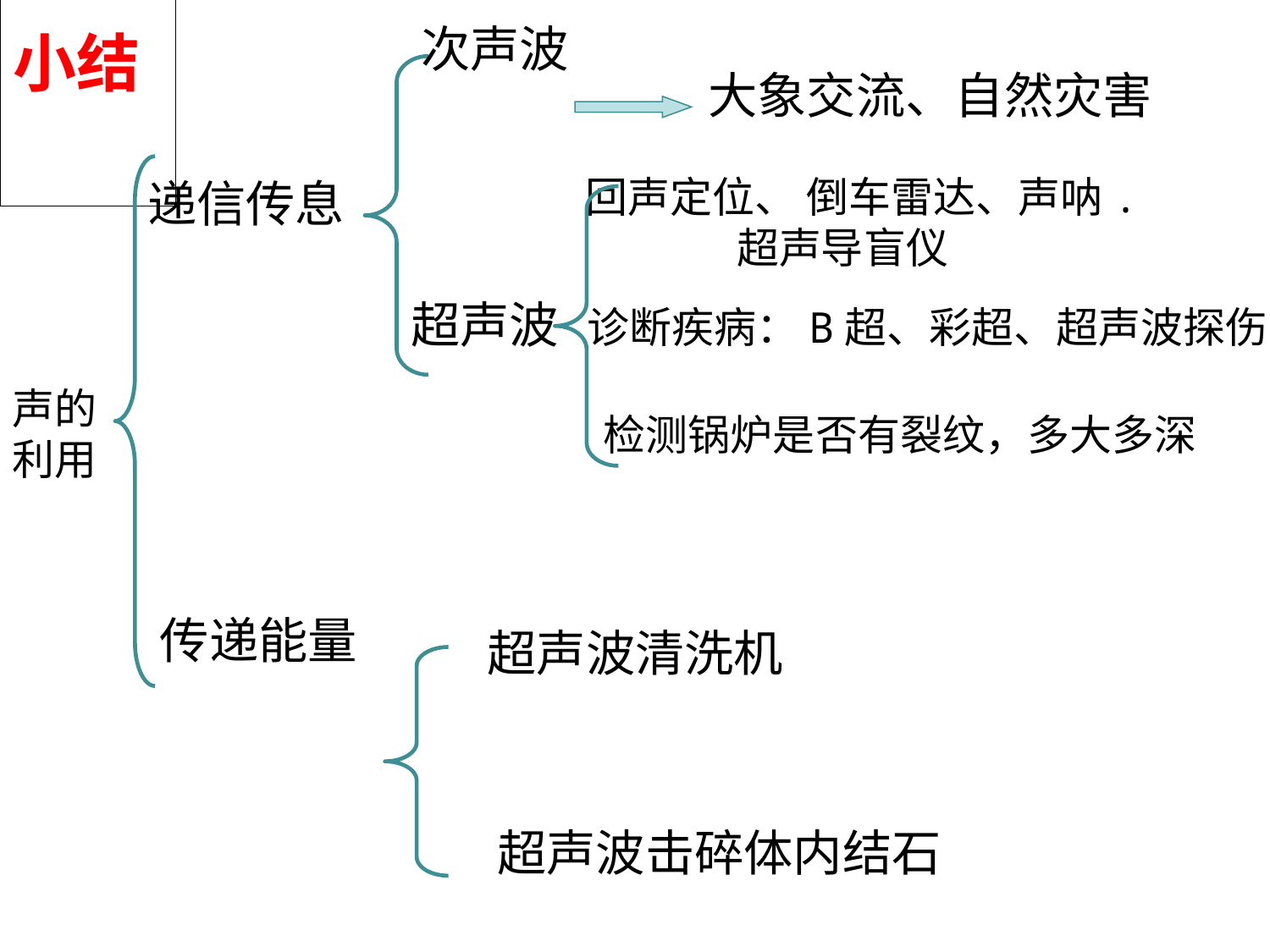

次声波
次声波
小结

大象交流、自然灾害

递信传息
   回声定位、 倒车雷达、声呐.
超声导盲仪
诊断疾病：B超、彩超、超声波探伤
检测锅炉是否有裂纹，多大多深

超声波
声的利用
传递能量
超声波清洗机

超声波击碎体内结石